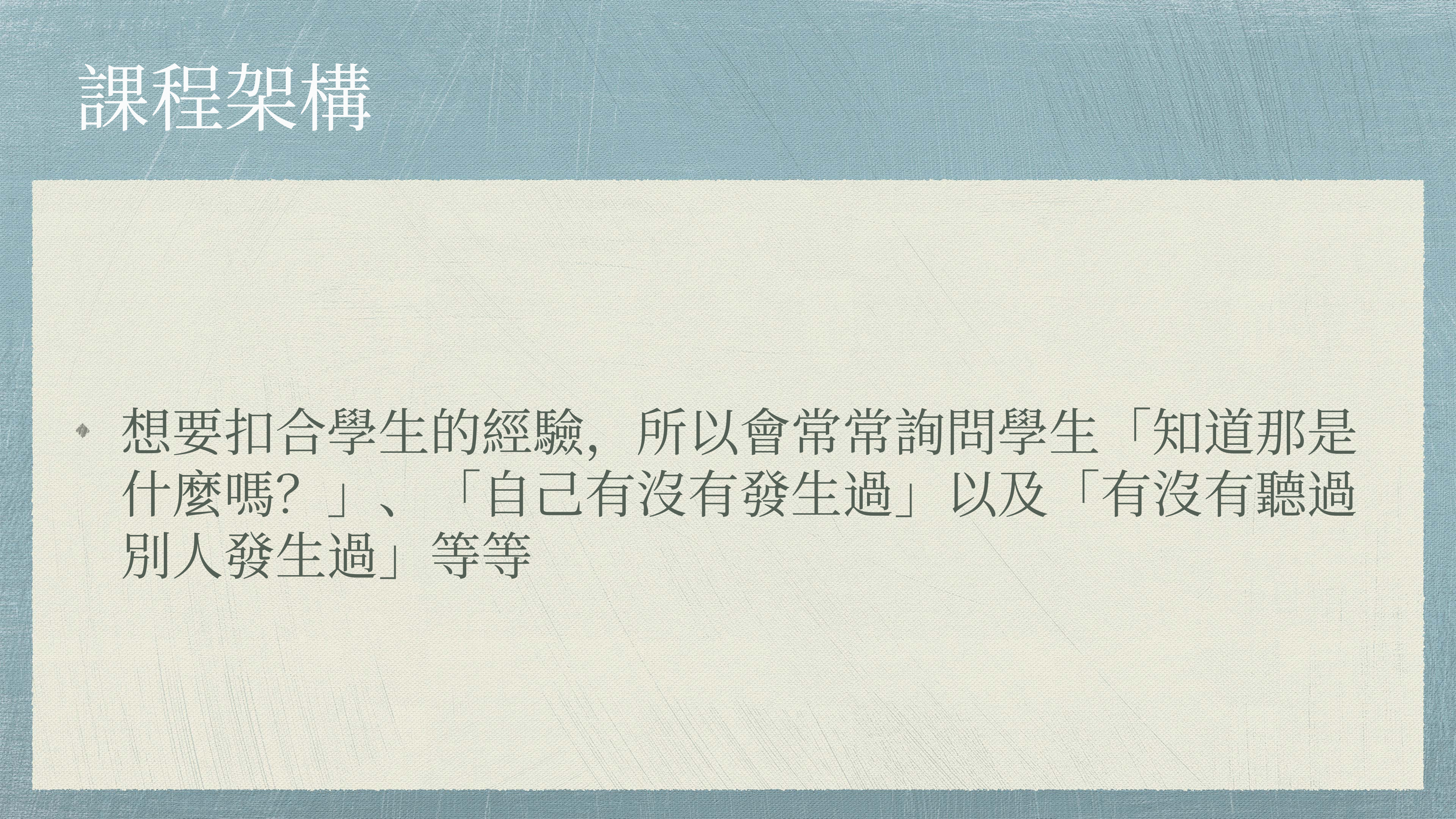

# 課程架構
想要扣合學生的經驗，所以會常常詢問學生「知道那是什麼嗎？」、「自己有沒有發生過」以及「有沒有聽過別人發生過」等等